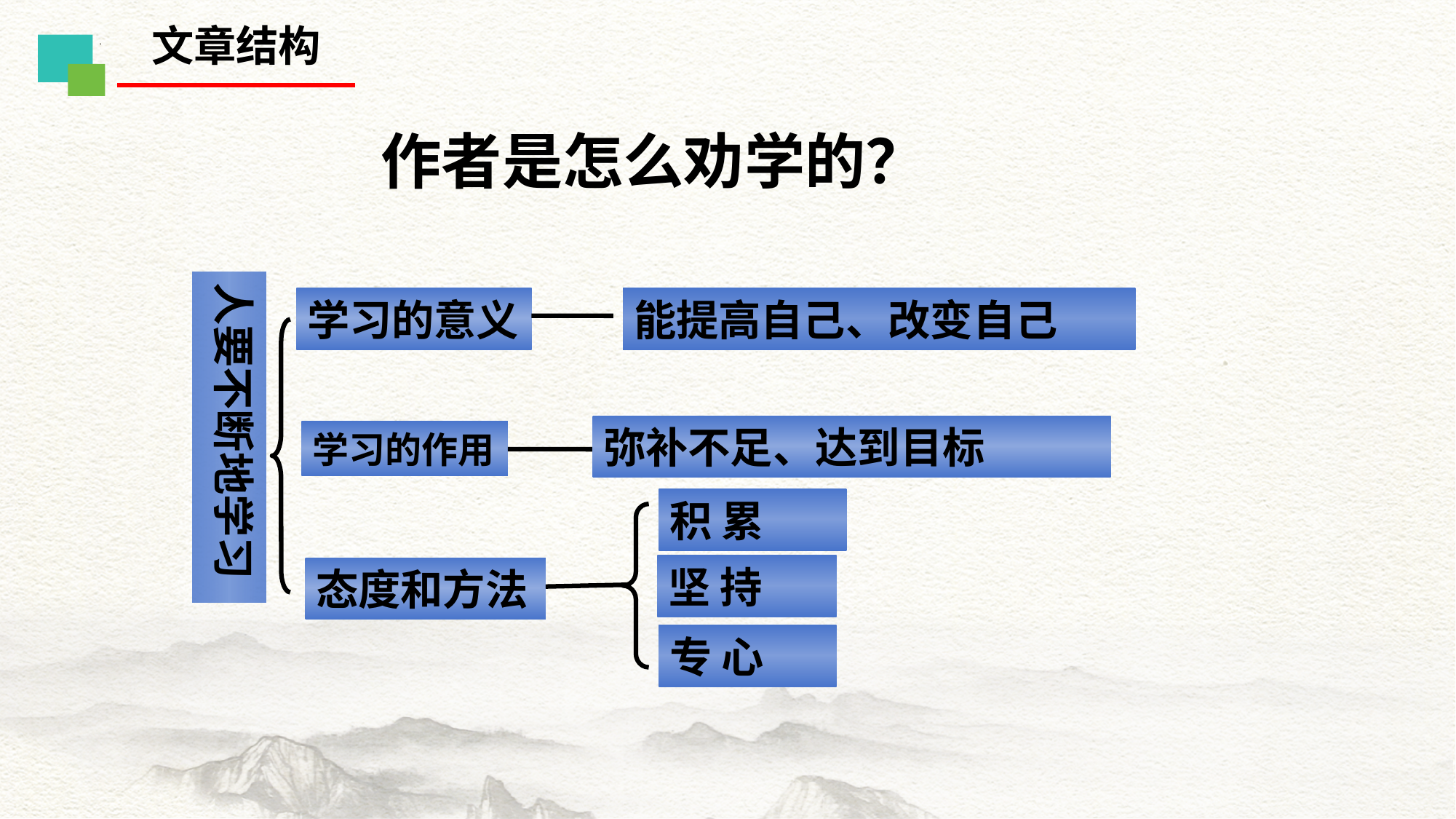

文章结构

作者是怎么劝学的？
人要不断地学习
学习的意义
能提高自己、改变自己

弥补不足、达到目标
学习的作用

积 累

坚 持
态度和方法

专 心